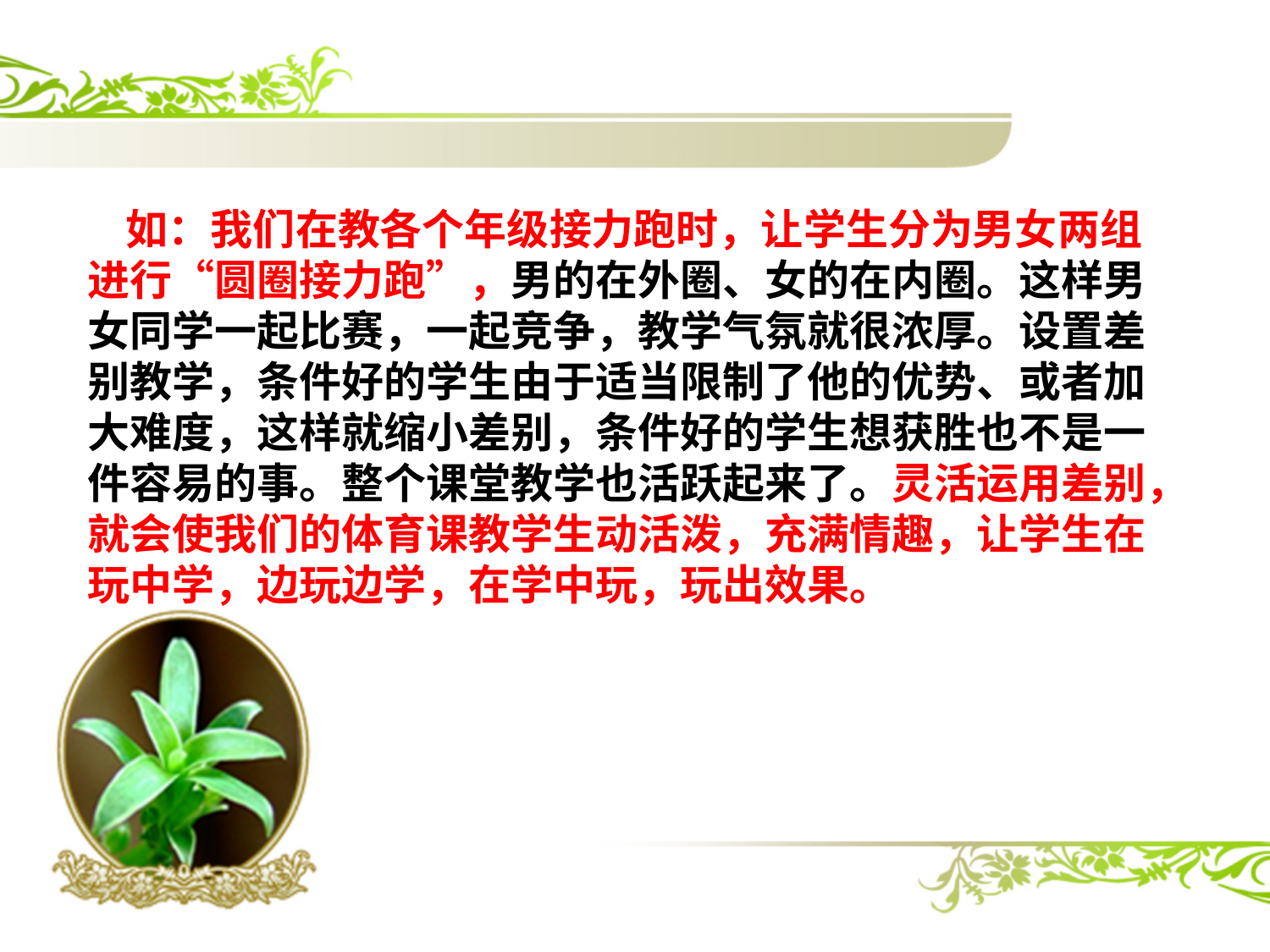

如：我们在教各个年级接力跑时，让学生分为男女两组进行“圆圈接力跑”，男的在外圈、女的在内圈。这样男女同学一起比赛，一起竞争，教学气氛就很浓厚。设置差别教学，条件好的学生由于适当限制了他的优势、或者加大难度，这样就缩小差别，条件好的学生想获胜也不是一件容易的事。整个课堂教学也活跃起来了。灵活运用差别，就会使我们的体育课教学生动活泼，充满情趣，让学生在玩中学，边玩边学，在学中玩，玩出效果。